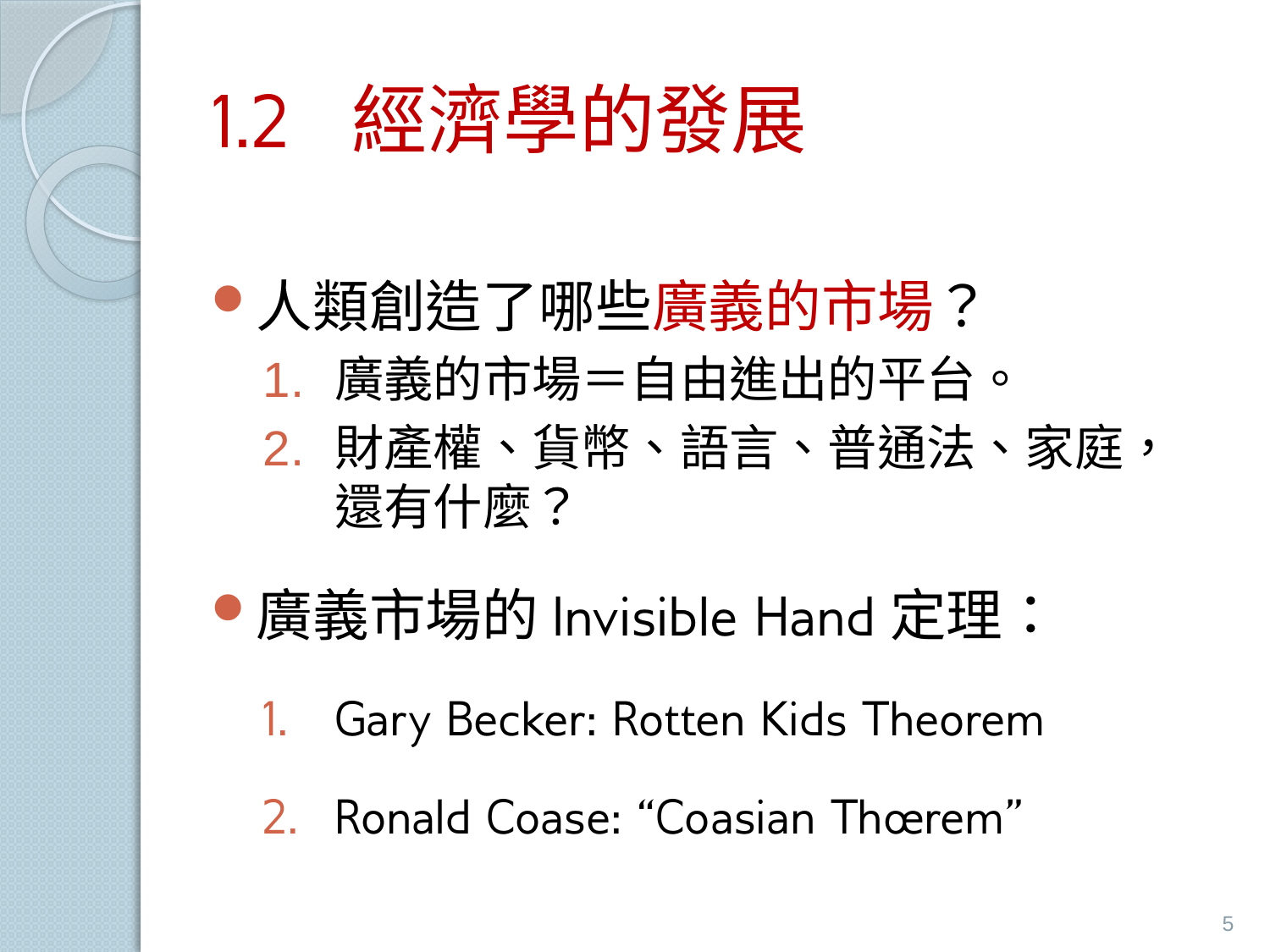

# 1.2  經濟學的發展
人類創造了哪些廣義的市場？
廣義的市場＝自由進出的平台。
財產權、貨幣、語言、普通法、家庭，還有什麼？
廣義市場的Invisible Hand定理：
Gary Becker: Rotten Kids Theorem
Ronald Coase: “Coasian Thoerem”
5